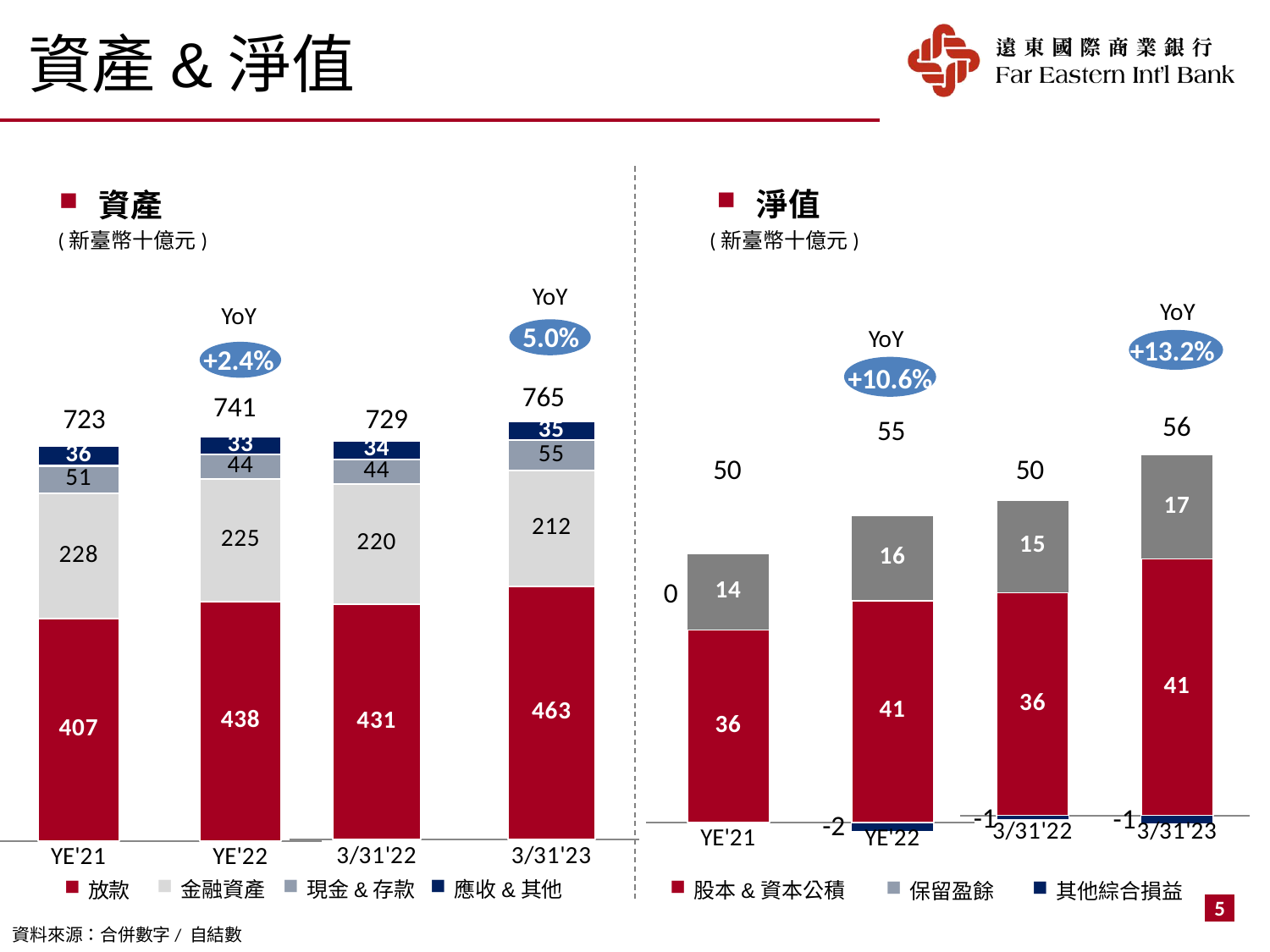

資產&淨值
淨值
資產

(新臺幣十億元)
(新臺幣十億元)
YoY
YoY
YoY
5.0%

YoY
+13.2%

+2.4%

### Chart

| Category |  |  |  |  |
|---|---|---|---|---|
| 3/31'22 | 430.600738 | 220.25002899999998 | 44.329443000000005 | 33.930563 |
| 3/31'23 | 462.598591 | 212.403008 | 54.962417 | 35.278999999999996 |

### Chart

| Category |  |  |  |
|---|---|---|---|
| 3/31'22 | 35.596058 | 14.747765 | -0.620249 |
| 3/31'23 | 40.997764 | 16.523597 | -1.248662 |
+10.6%

765
741
729

### Chart

| Category |  |  |  |  |
|---|---|---|---|---|
| YE'21 | 407.441765 | 228.355204 | 50.890513 | 36.367031 |
| YE'22 | 437.897093 | 225.375292 | 43.829052000000004 | 33.43820600000001 |
723
56
55

### Chart

| Category |  |  |  |
|---|---|---|---|
| YE'21 | 35.596058 | 14.087051 | 0.018842 |
| YE'22 | 40.997764 | 15.680441 | -1.705872 |
50
50
0
-1
-1
-2
現金&存款
金融資產
應收&其他
放款
股本&資本公積
保留盈餘
其他綜合損益
資料來源：合併數字/ 自結數